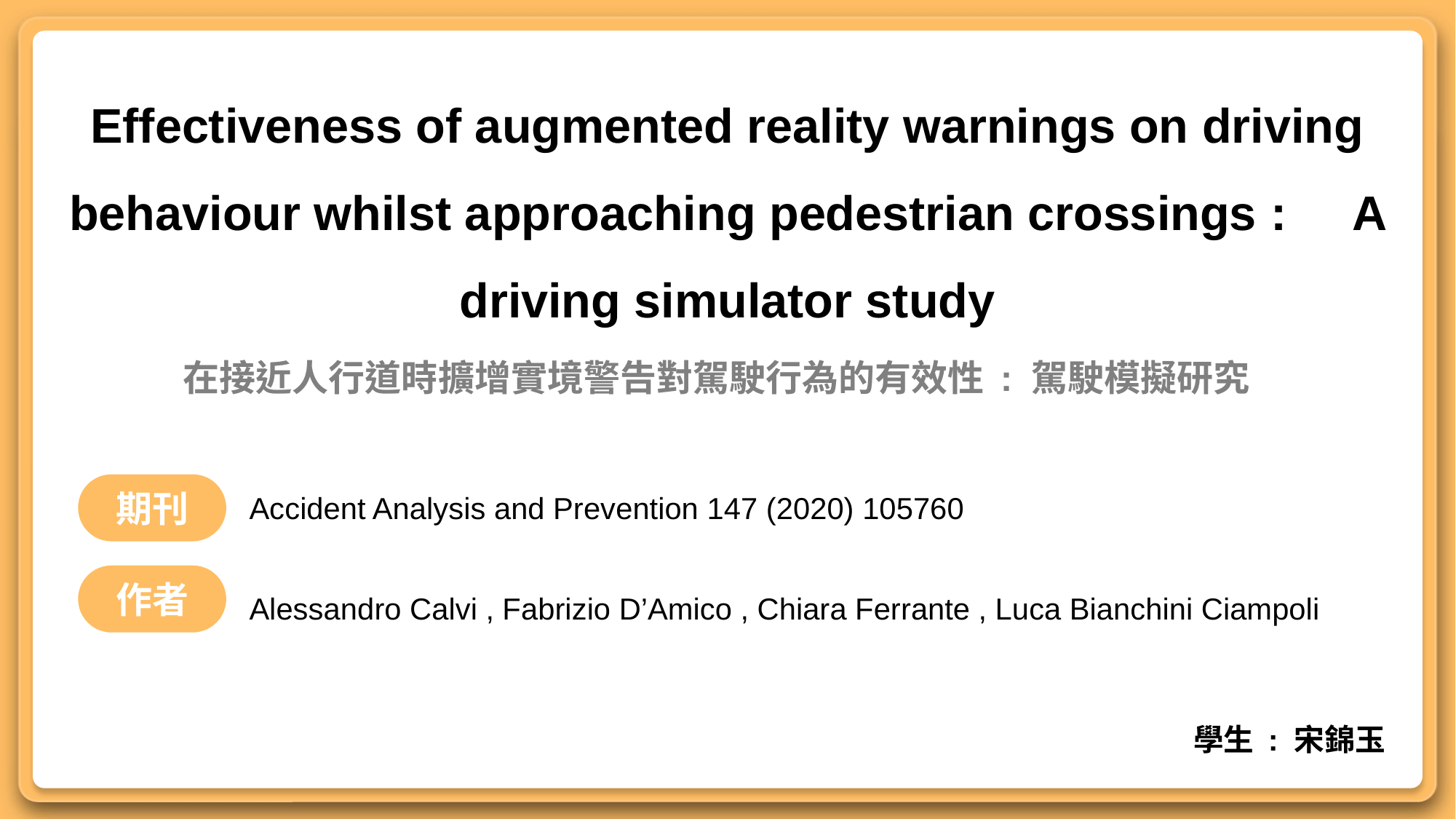

Effectiveness of augmented reality warnings on driving behaviour whilst approaching pedestrian crossings :     A driving simulator study
在接近人行道時擴增實境警告對駕駛行為的有效性 : 駕駛模擬研究
期刊
Accident Analysis and Prevention 147 (2020) 105760
作者
Alessandro Calvi , Fabrizio D’Amico , Chiara Ferrante , Luca Bianchini Ciampoli
學生 : 宋錦玉